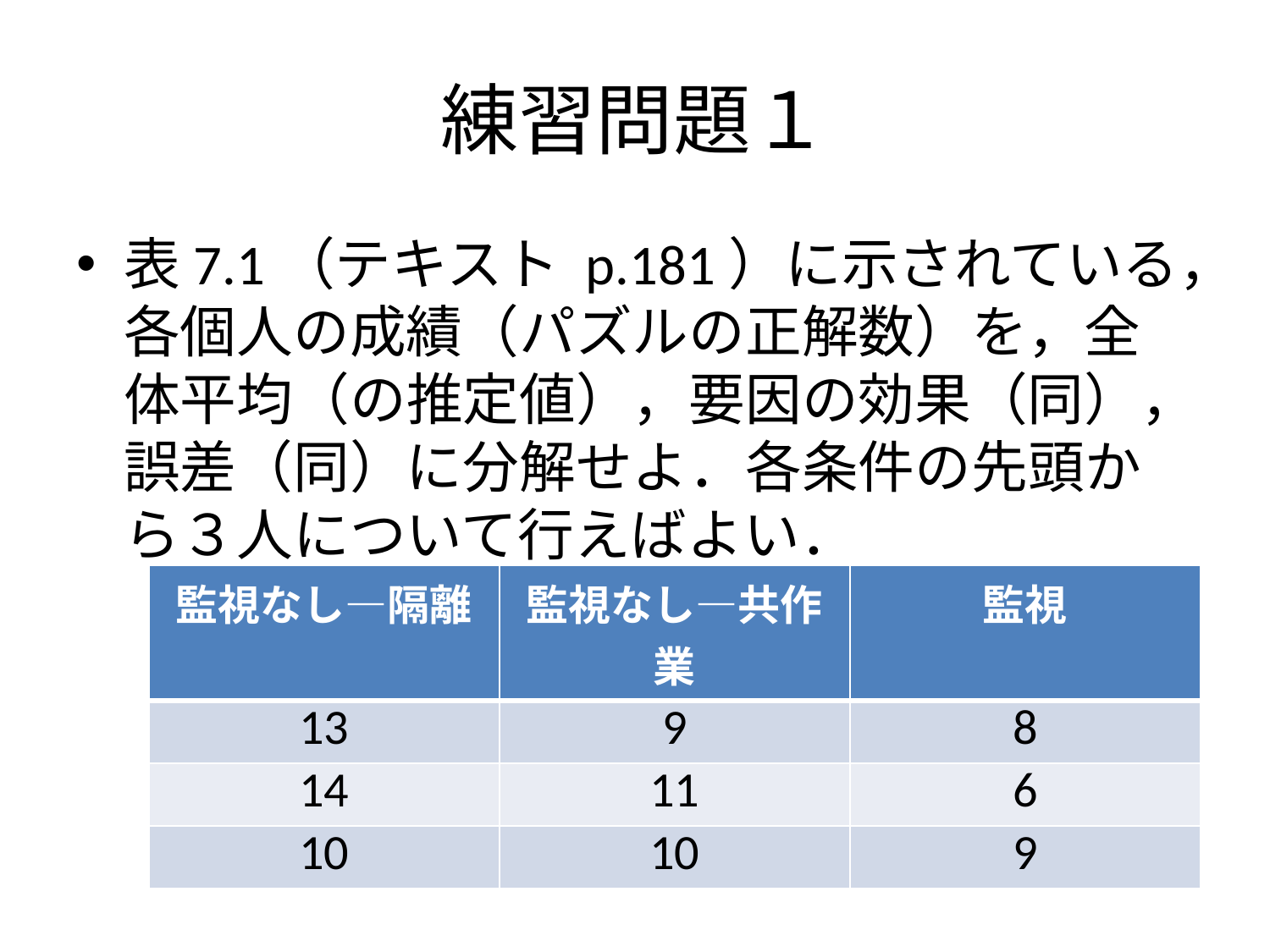

# 練習問題１
表7.1（テキスト p.181）に示されている，各個人の成績（パズルの正解数）を，全体平均（の推定値），要因の効果（同），誤差（同）に分解せよ．各条件の先頭から３人について行えばよい．
| 監視なし―隔離 | 監視なし―共作業 | 監視 |
| --- | --- | --- |
| 13 | 9 | 8 |
| 14 | 11 | 6 |
| 10 | 10 | 9 |